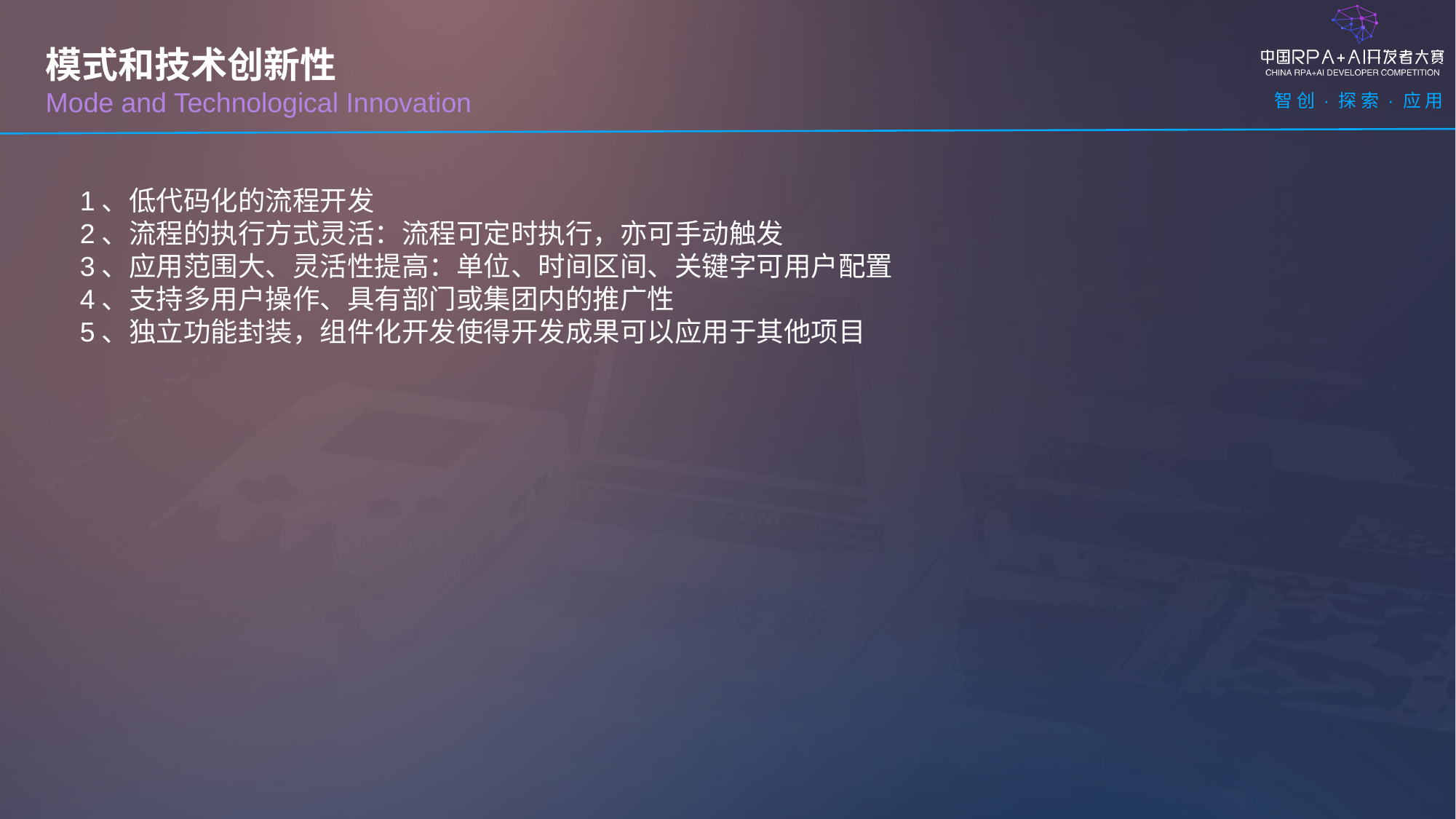

模式和技术创新性
Mode and Technological Innovation
1、低代码化的流程开发
2、流程的执行方式灵活：流程可定时执行，亦可手动触发
3、应用范围大、灵活性提高：单位、时间区间、关键字可用户配置
4、支持多用户操作、具有部门或集团内的推广性
5、独立功能封装，组件化开发使得开发成果可以应用于其他项目